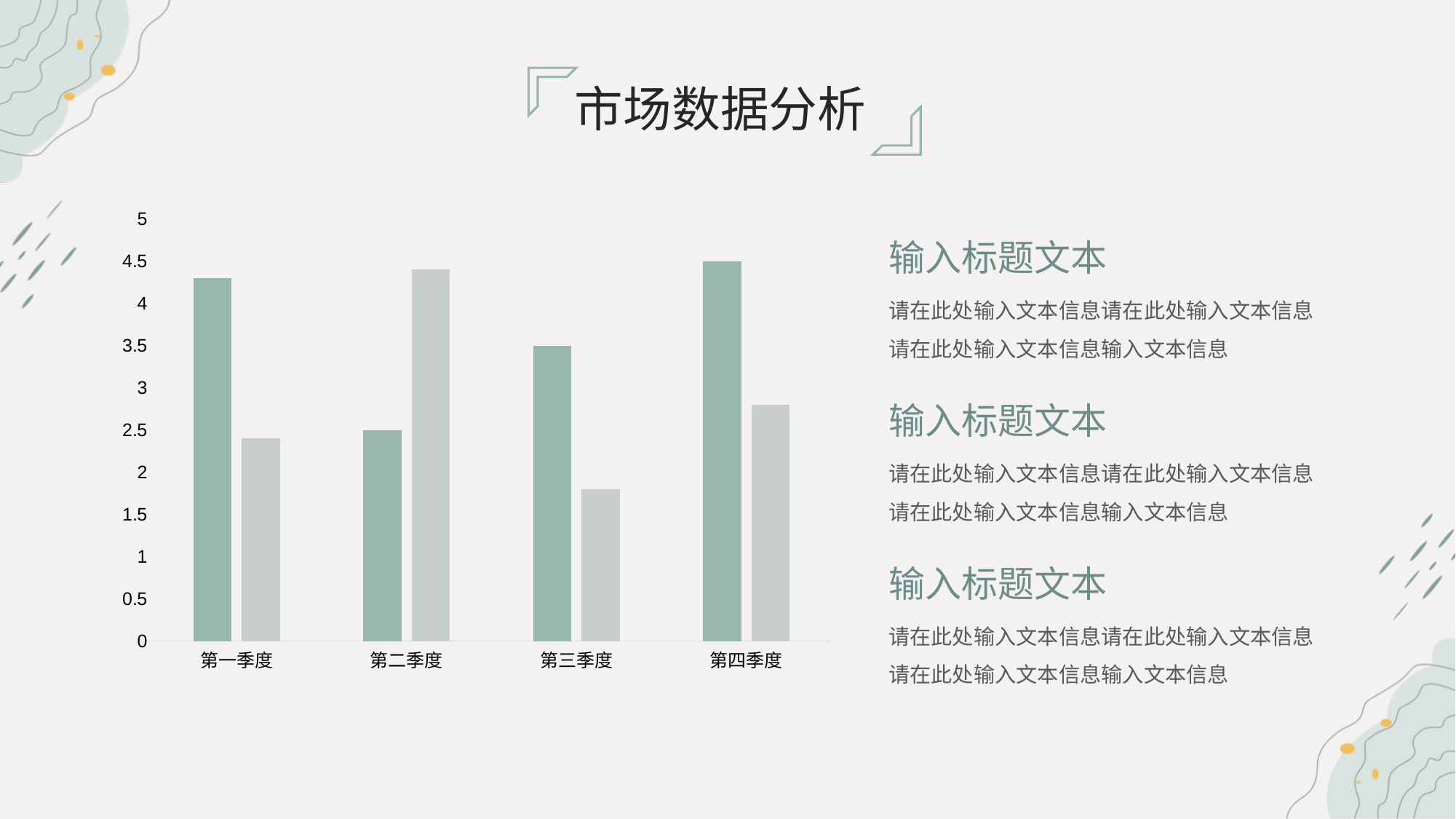

市场数据分析

### Chart

| Category | 系列 1 | 系列 2 |
|---|---|---|
| 第一季度 | 4.3 | 2.4 |
| 第二季度 | 2.5 | 4.4 |
| 第三季度 | 3.5 | 1.8 |
| 第四季度 | 4.5 | 2.8 |
输入标题文本
请在此处输入文本信息请在此处输入文本信息请在此处输入文本信息输入文本信息
输入标题文本
请在此处输入文本信息请在此处输入文本信息请在此处输入文本信息输入文本信息
输入标题文本
请在此处输入文本信息请在此处输入文本信息请在此处输入文本信息输入文本信息